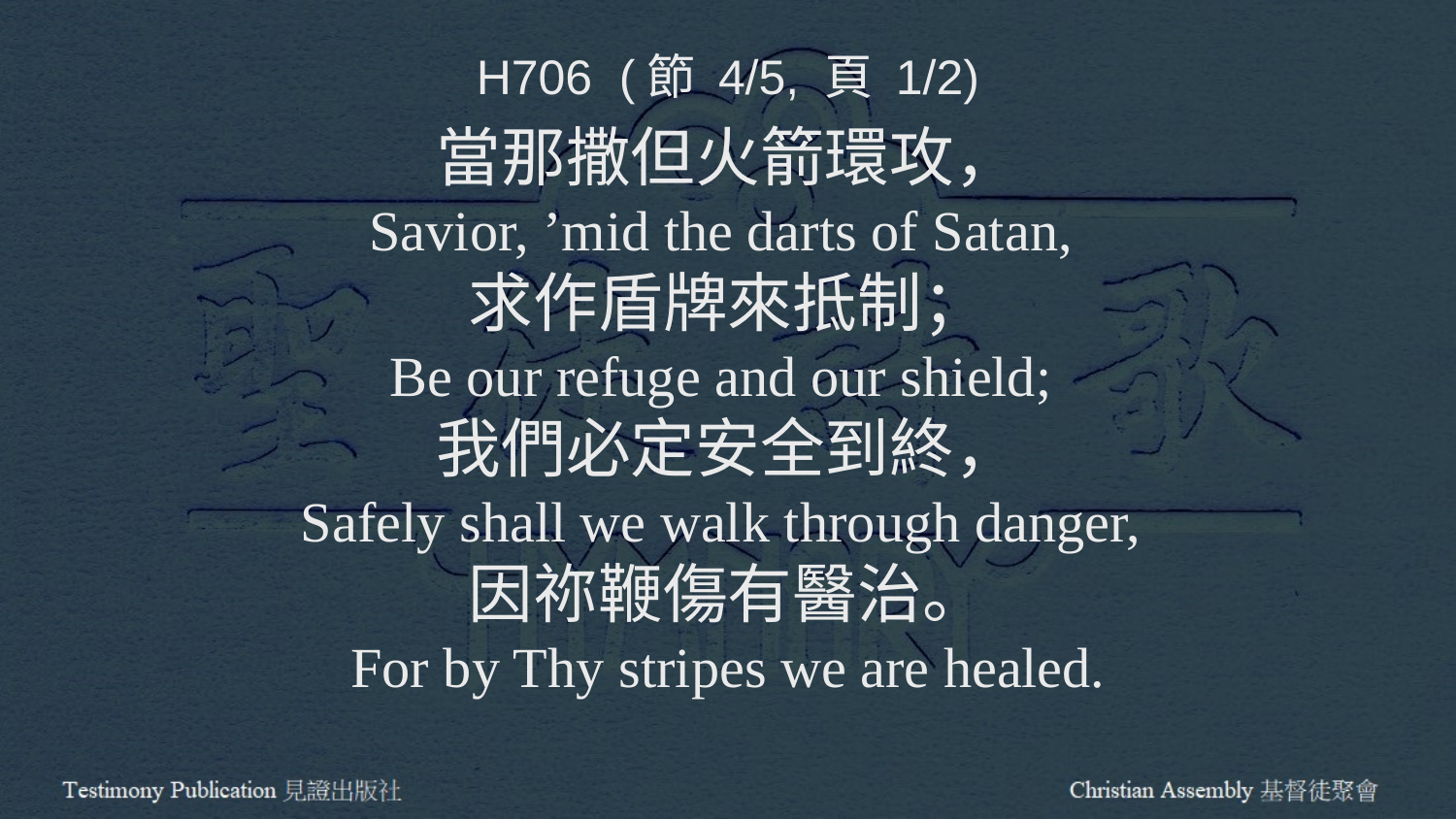

H706  (節 4/5, 頁 1/2)
當那撒但火箭環攻，
Savior, ’mid the darts of Satan,
求作盾牌來抵制；
Be our refuge and our shield;
我們必定安全到終，
Safely shall we walk through danger,
因祢鞭傷有醫治。
For by Thy stripes we are healed.